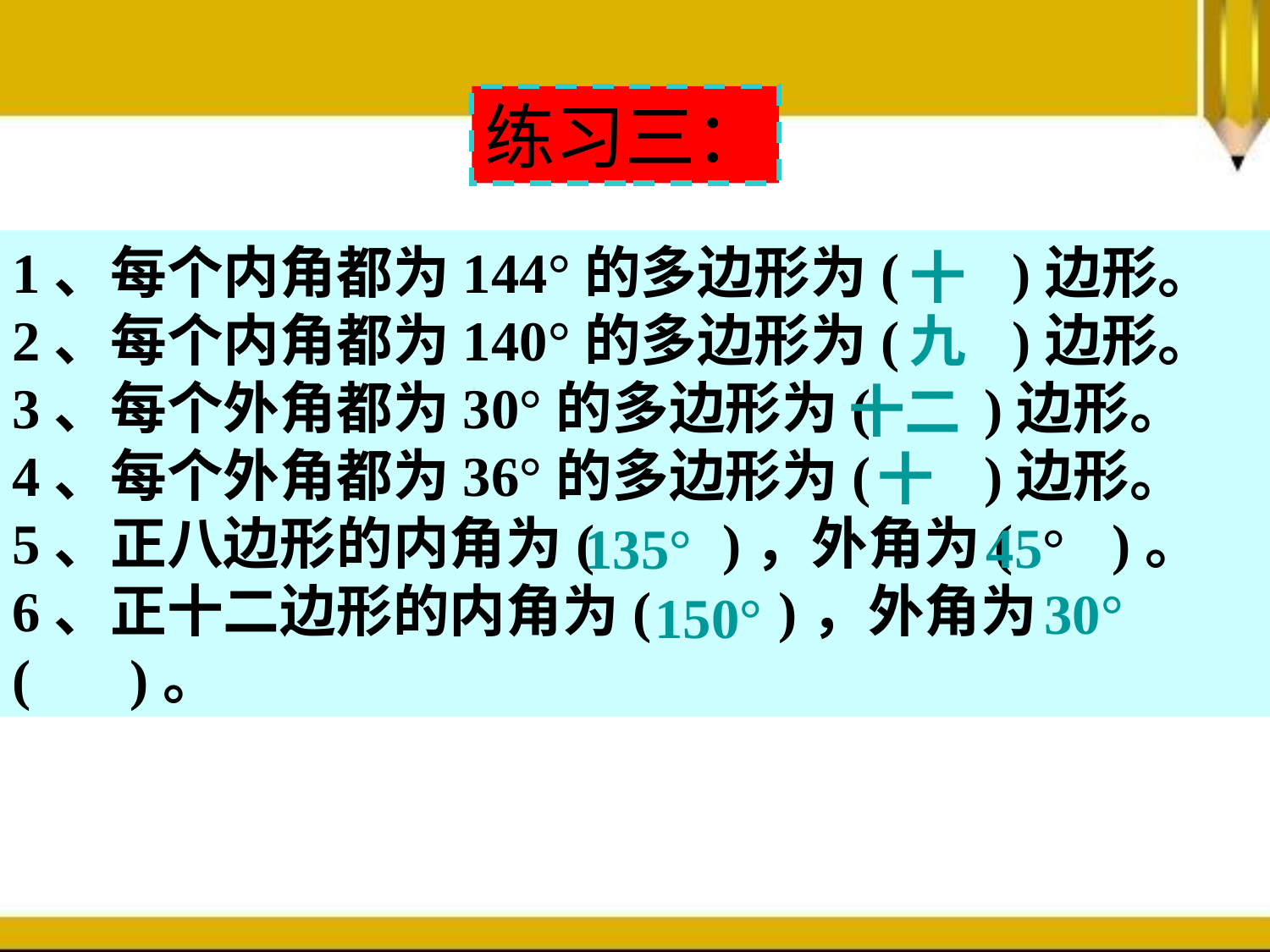

练习三：
1、每个内角都为144°的多边形为(        )边形。
2、每个内角都为140°的多边形为(        )边形。
3、每个外角都为30°的多边形为(        )边形。
4、每个外角都为36°的多边形为(        )边形。
5、正八边形的内角为(         )，外角为(       )。
6、正十二边形的内角为(         )，外角为(       )。
十
九
十二
十
45°
135°
30°
150°